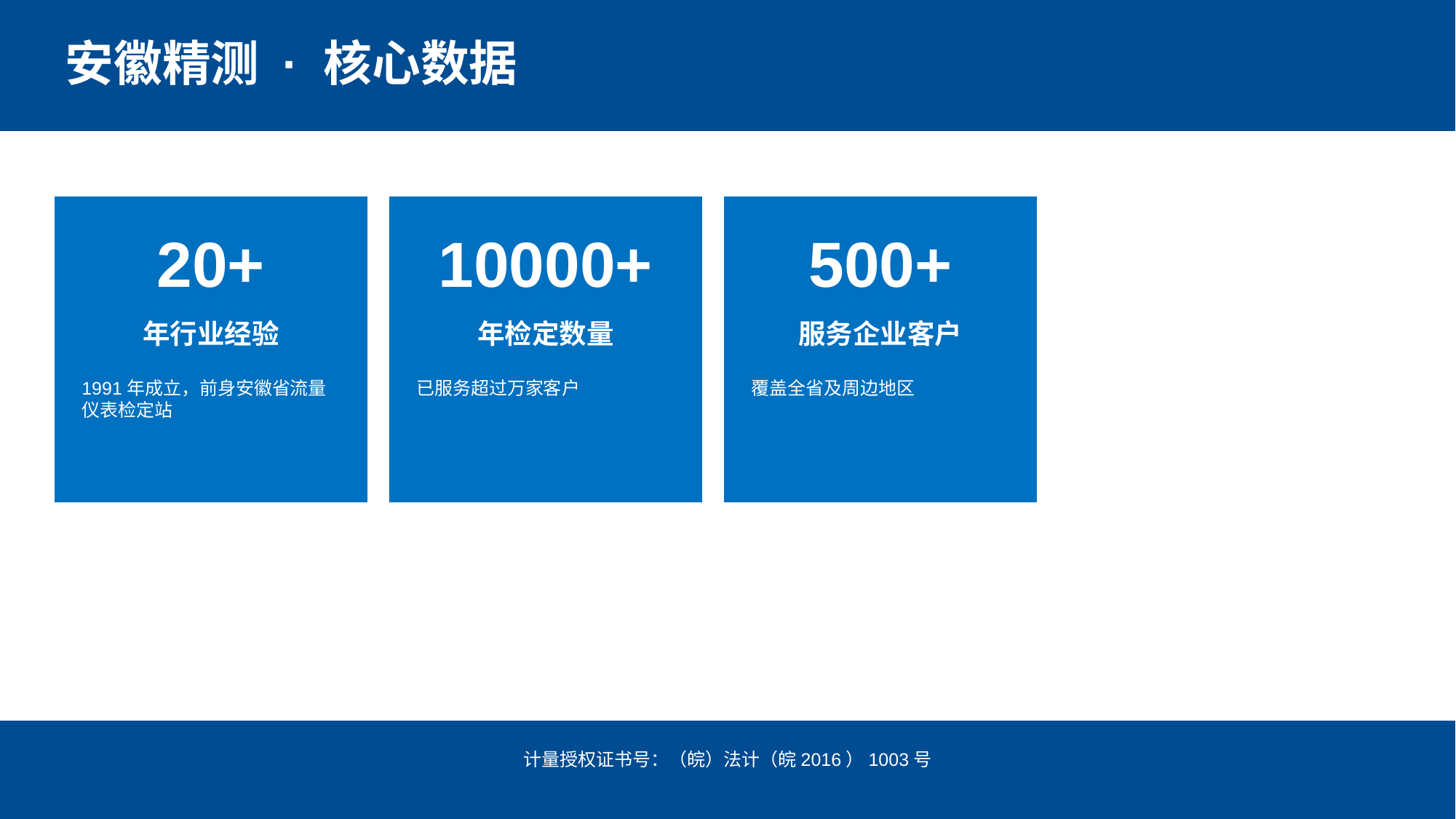

安徽精测 · 核心数据

20+
10000+
500+
年行业经验
年检定数量
服务企业客户
1991年成立，前身安徽省流量仪表检定站
已服务超过万家客户
覆盖全省及周边地区

计量授权证书号：（皖）法计（皖2016）1003号